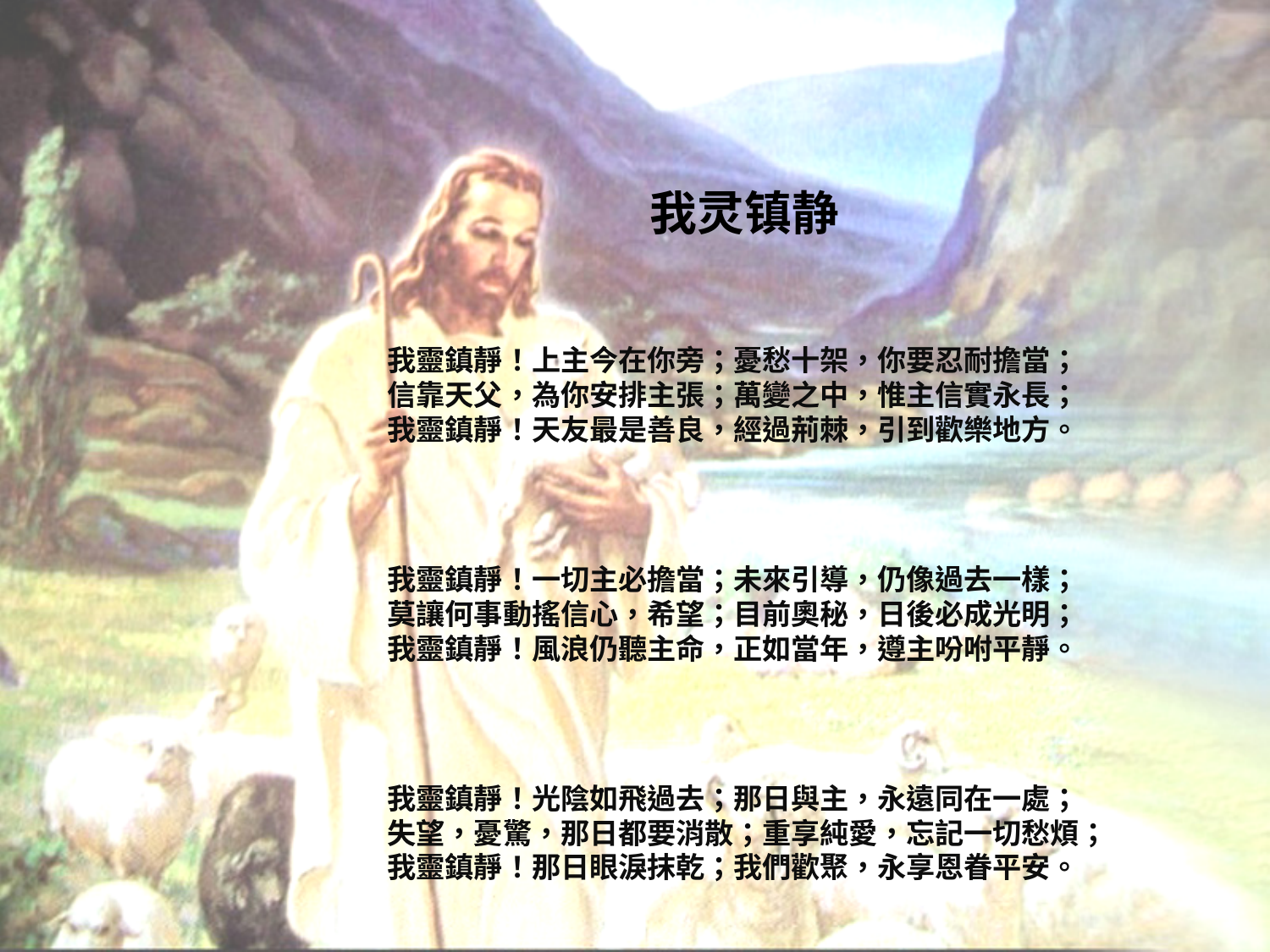

# 我灵镇静
我靈鎮靜！上主今在你旁；憂愁十架，你要忍耐擔當；
信靠天父，為你安排主張；萬變之中，惟主信實永長；
我靈鎮靜！天友最是善良，經過荊棘，引到歡樂地方。

我靈鎮靜！一切主必擔當；未來引導，仍像過去一樣；
莫讓何事動搖信心，希望；目前奧秘，日後必成光明；
我靈鎮靜！風浪仍聽主命，正如當年，遵主吩咐平靜。

我靈鎮靜！光陰如飛過去；那日與主，永遠同在一處；
失望，憂驚，那日都要消散；重享純愛，忘記一切愁煩；
我靈鎮靜！那日眼淚抹乾；我們歡聚，永享恩眷平安。